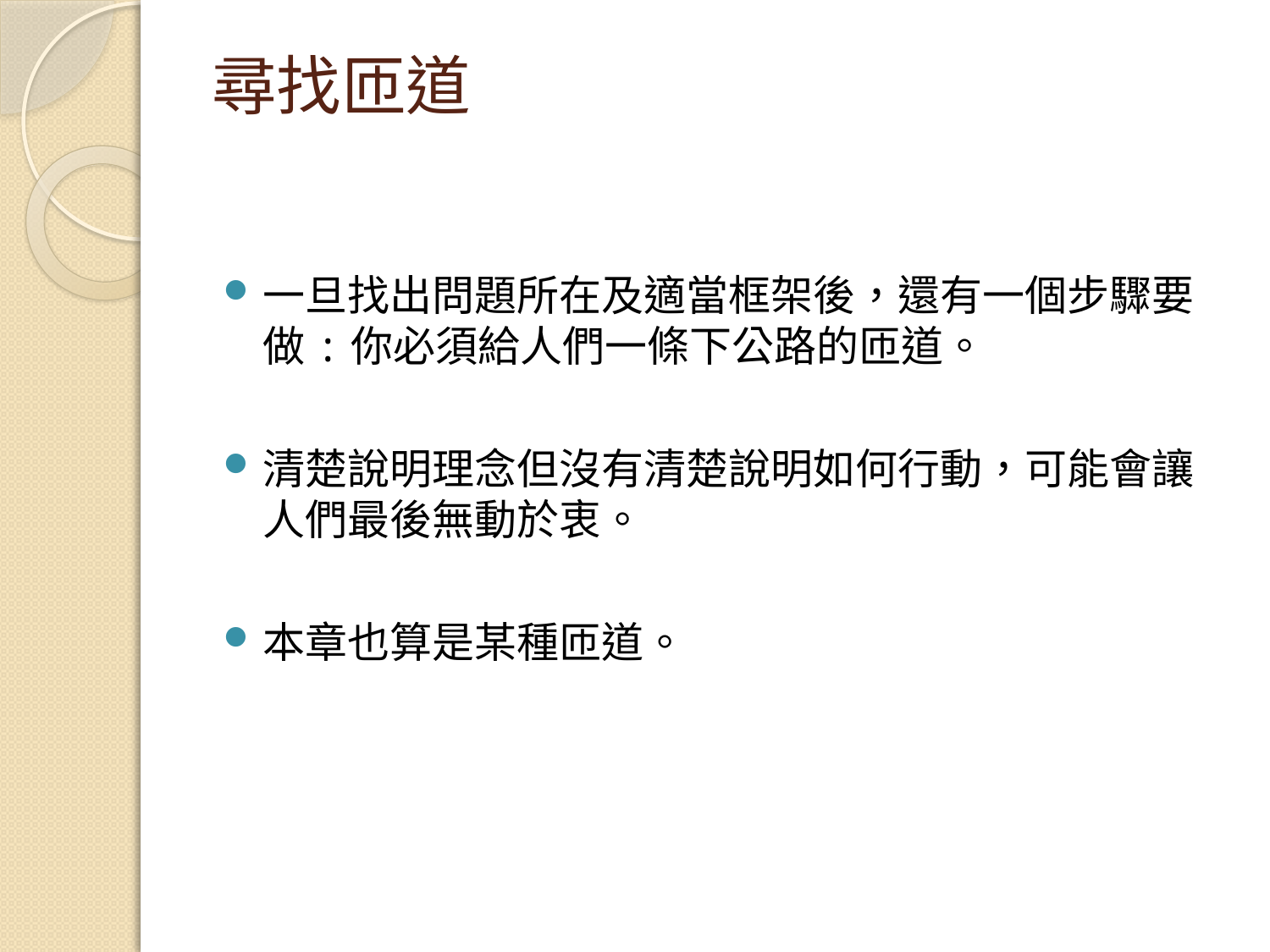

# 尋找匝道

一旦找出問題所在及適當框架後，還有一個步驟要做:你必須給人們一條下公路的匝道。

清楚說明理念但沒有清楚說明如何行動，可能會讓人們最後無動於衷。

本章也算是某種匝道。